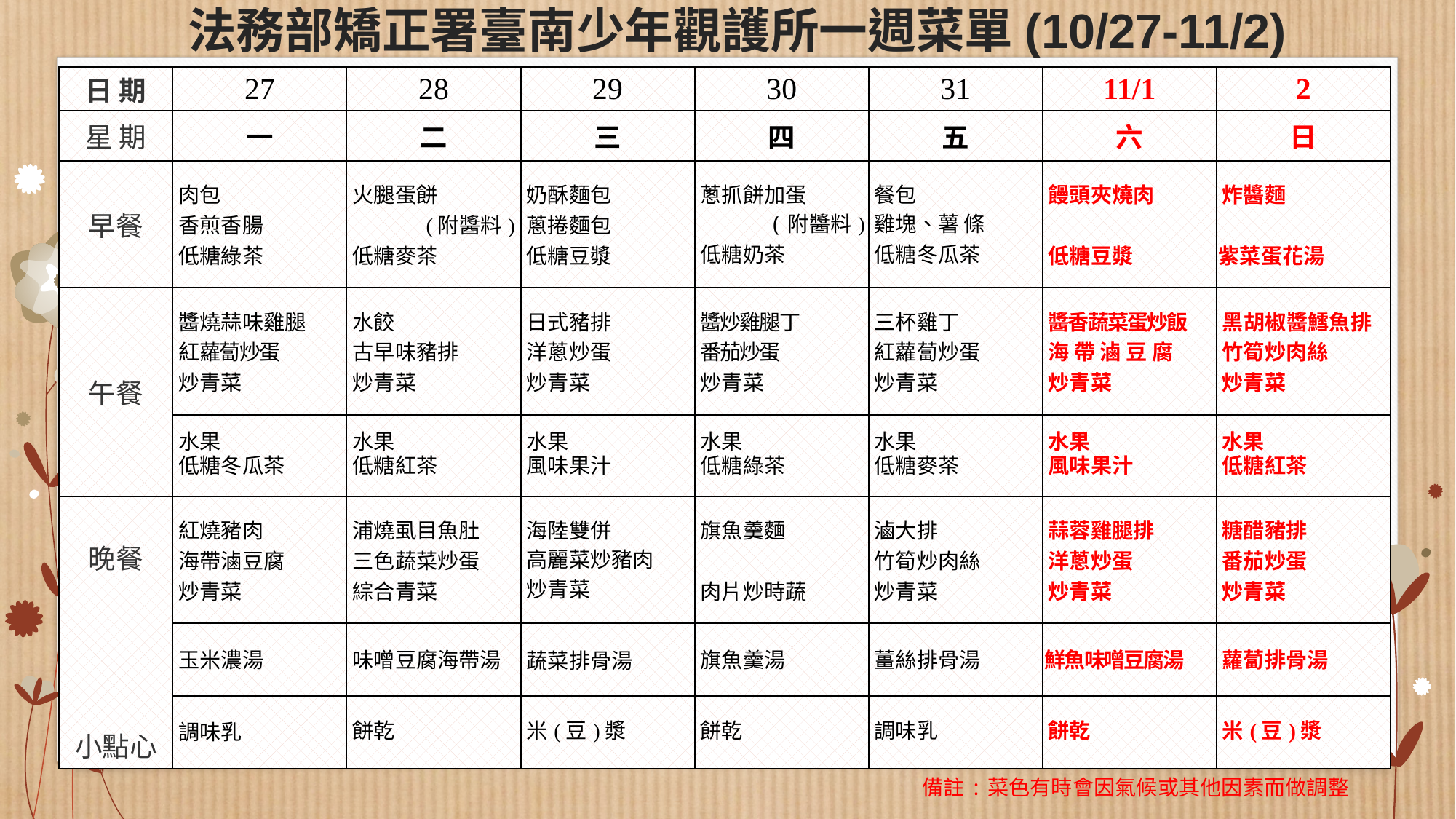

# 法務部矯正署臺南少年觀護所一週菜單(10/27-11/2)
| 日 期 | 27 | 28 | 29 | 30 | 31 | 11/1 | 2 |
| --- | --- | --- | --- | --- | --- | --- | --- |
| 星 期 | 一 | 二 | 三 | 四 | 五 | 六 | 日 |
| 早餐 | 肉包 香煎香腸 低糖綠茶 | 火腿蛋餅 (附醬料) 低糖麥茶 | 奶酥麵包 蔥捲麵包 低糖豆漿 | 蔥抓餅加蛋 (附醬料) 低糖奶茶 | 餐包 雞塊、薯 條 低糖冬瓜茶 | 饅頭夾燒肉   低糖豆漿 | 炸醬麵   紫菜蛋花湯 |
| 午餐 | 醬燒蒜味雞腿 紅蘿蔔炒蛋 炒青菜 | 水餃 古早味豬排 炒青菜 | 日式豬排 洋蔥炒蛋 炒青菜 | 醬炒雞腿丁 番茄炒蛋 炒青菜 | 三杯雞丁 紅蘿蔔炒蛋 炒青菜 | 醬香蔬菜蛋炒飯 海帶滷豆腐 炒青菜 | 黑胡椒醬鱈魚排 竹筍炒肉絲 炒青菜 |
|  | 水果 低糖冬瓜茶 | 水果 低糖紅茶 | 水果 風味果汁 | 水果 低糖綠茶 | 水果 低糖麥茶 | 水果 風味果汁 | 水果 低糖紅茶 |
| 晚餐 小點心 | 紅燒豬肉 海帶滷豆腐 炒青菜 | 浦燒虱目魚肚 三色蔬菜炒蛋 綜合青菜 | 海陸雙併 高麗菜炒豬肉 炒青菜 | 旗魚羹麵   肉片炒時蔬 | 滷大排 竹筍炒肉絲 炒青菜 | 蒜蓉雞腿排 洋蔥炒蛋 炒青菜 | 糖醋豬排 番茄炒蛋 炒青菜 |
|  | 玉米濃湯 | 味噌豆腐海帶湯 | 蔬菜排骨湯 | 旗魚羹湯 | 薑絲排骨湯 | 鮮魚味噌豆腐湯 | 蘿蔔排骨湯 |
|  | 調味乳 | 餅乾 | 米(豆)漿 | 餅乾 | 調味乳 | 餅乾 | 米(豆)漿 |
備註:菜色有時會因氣候或其他因素而做調整